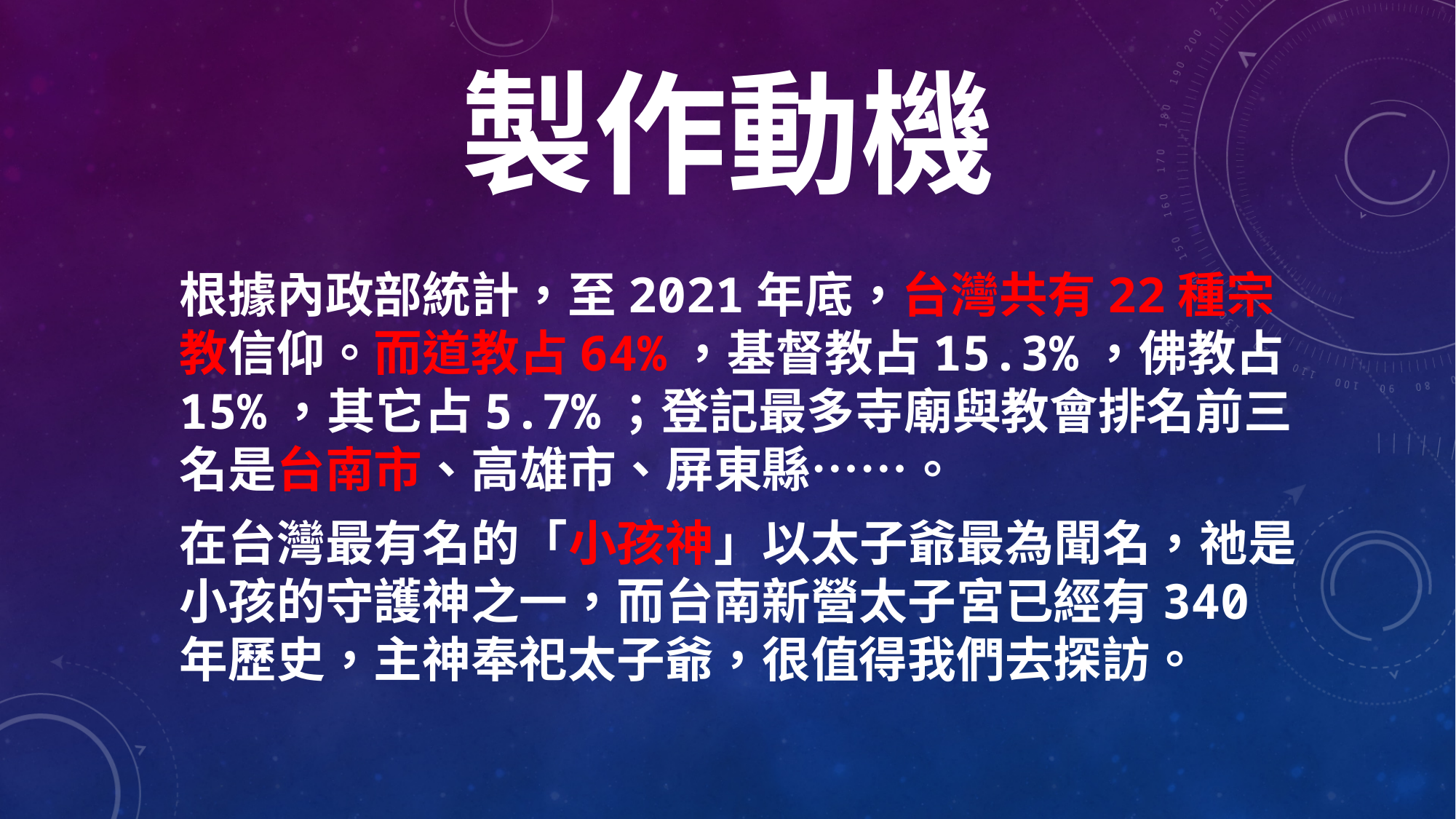

# 製作動機
根據內政部統計，至2021年底，台灣共有22種宗教信仰。而道教占64%，基督教占15.3%，佛教占15%，其它占5.7%；登記最多寺廟與教會排名前三名是台南市、高雄市、屏東縣……。
在台灣最有名的「小孩神」以太子爺最為聞名，祂是小孩的守護神之一，而台南新營太子宮已經有340年歷史，主神奉祀太子爺，很值得我們去探訪。